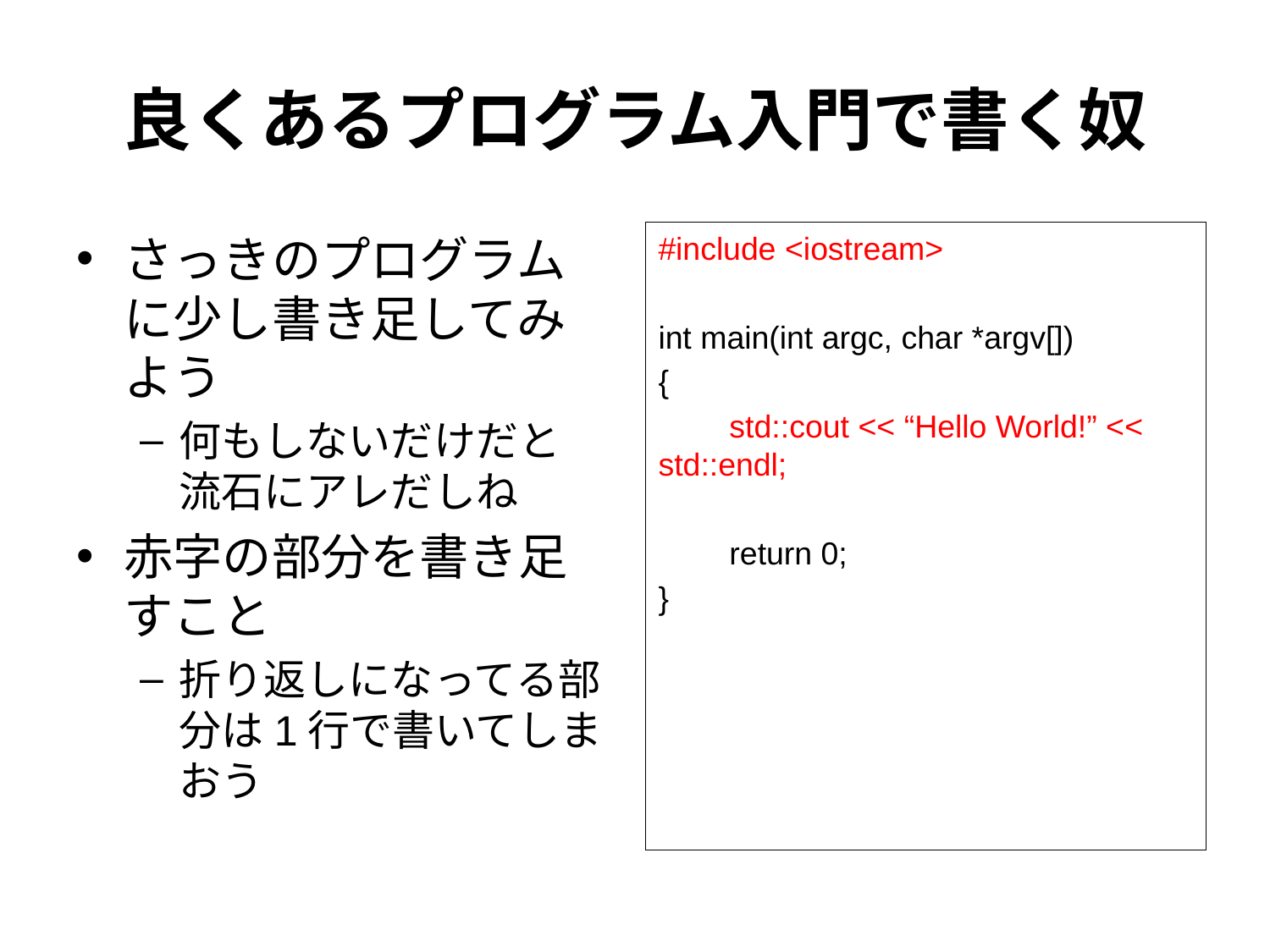

# 良くあるプログラム入門で書く奴
さっきのプログラムに少し書き足してみよう
何もしないだけだと
流石にアレだしね
赤字の部分を書き足すこと
折り返しになってる部分は1行で書いてしまおう
#include <iostream>

int main(int argc, char *argv[])
{
　　std::cout << “Hello World!” << std::endl;

　　return 0;
}